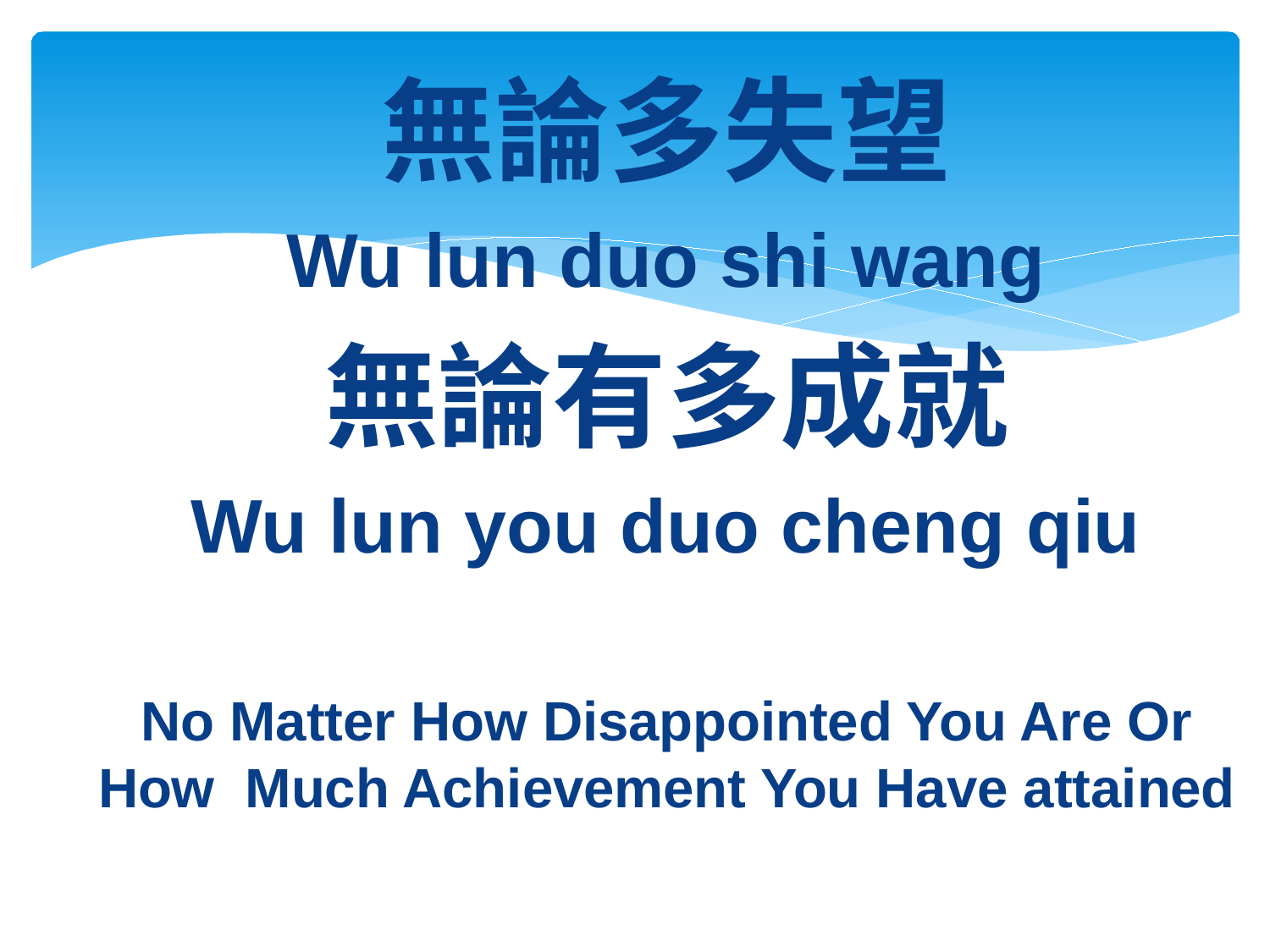

無論多失望
Wu lun duo shi wang
無論有多成就
Wu lun you duo cheng qiu

No Matter How Disappointed You Are Or How  Much Achievement You Have attained